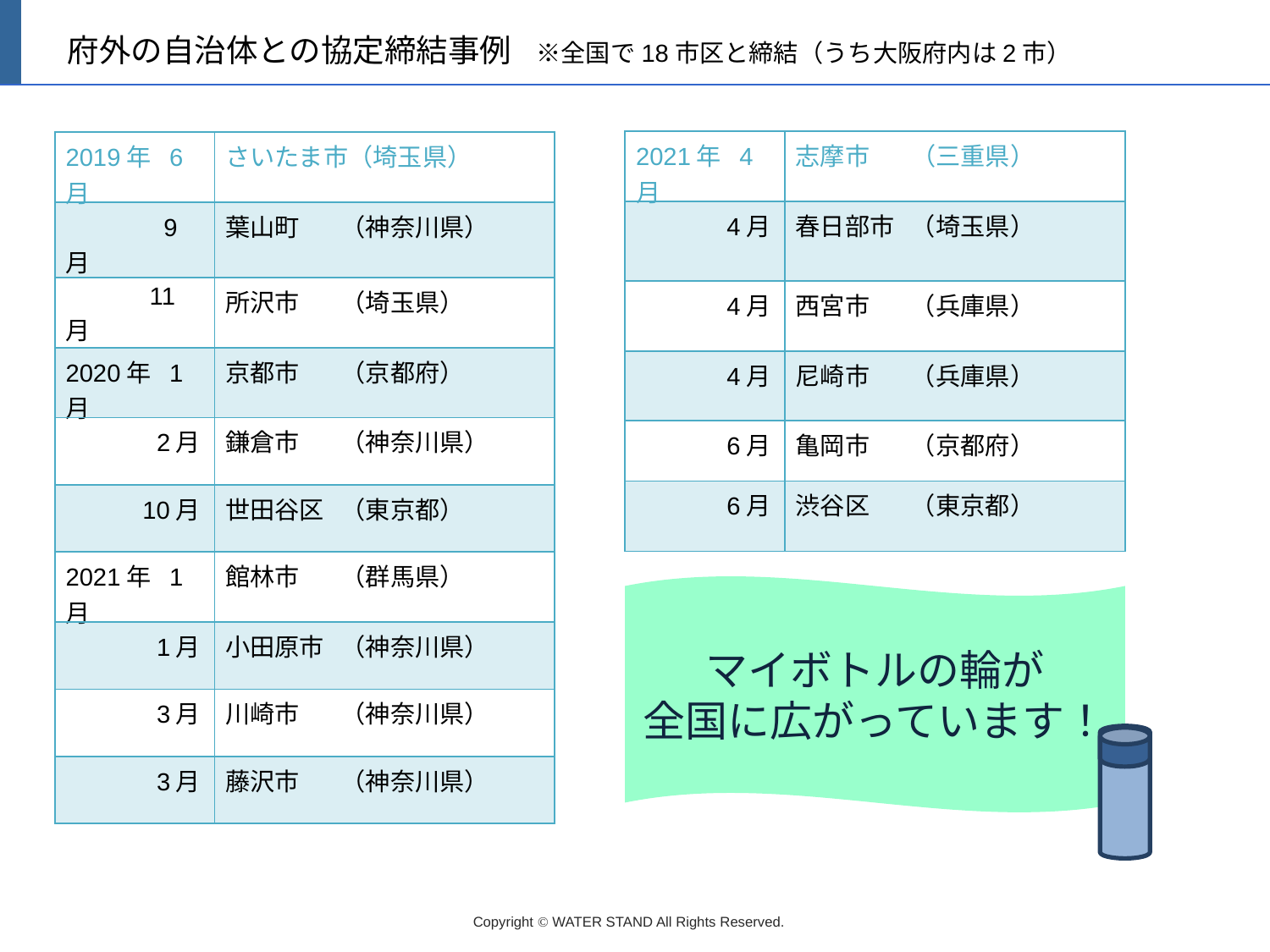

府外の自治体との協定締結事例　※全国で18市区と締結（うち大阪府内は2市）
| 2021年 4月 | 志摩市　 （三重県） |
| --- | --- |
| 4月 | 春日部市 （埼玉県） |
| 4月 | 西宮市　 （兵庫県） |
| 4月 | 尼崎市　 （兵庫県） |
| 6月 | 亀岡市　 （京都府） |
| 6月 | 渋谷区　 （東京都） |
| 2019年 6月 | さいたま市（埼玉県） |
| --- | --- |
| 9月 | 葉山町　 （神奈川県） |
| 11月 | 所沢市　 （埼玉県） |
| 2020年 1月 | 京都市　 （京都府） |
| 2月 | 鎌倉市　 （神奈川県） |
| 10月 | 世田谷区 （東京都） |
| 2021年 1月 | 館林市　 （群馬県） |
| 1月 | 小田原市 （神奈川県） |
| 3月 | 川崎市　 （神奈川県） |
| 3月 | 藤沢市　 （神奈川県） |
マイボトルの輪が
全国に広がっています！

Copyright © WATER STAND All Rights Reserved.